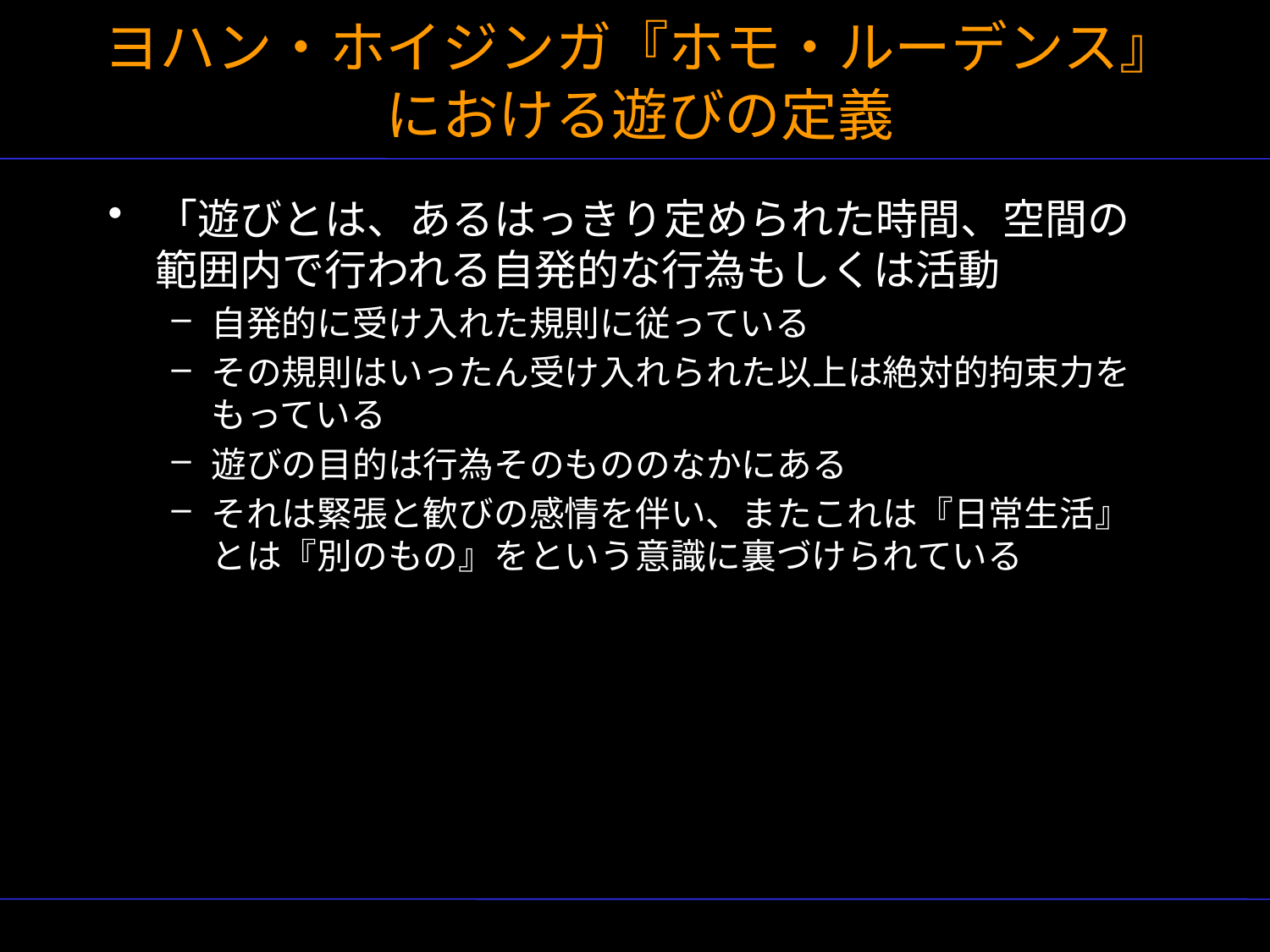

# ヨハン・ホイジンガ『ホモ・ルーデンス』における遊びの定義
「遊びとは、あるはっきり定められた時間、空間の範囲内で行われる自発的な行為もしくは活動
自発的に受け入れた規則に従っている
その規則はいったん受け入れられた以上は絶対的拘束力をもっている
遊びの目的は行為そのもののなかにある
それは緊張と歓びの感情を伴い、またこれは『日常生活』とは『別のもの』をという意識に裏づけられている